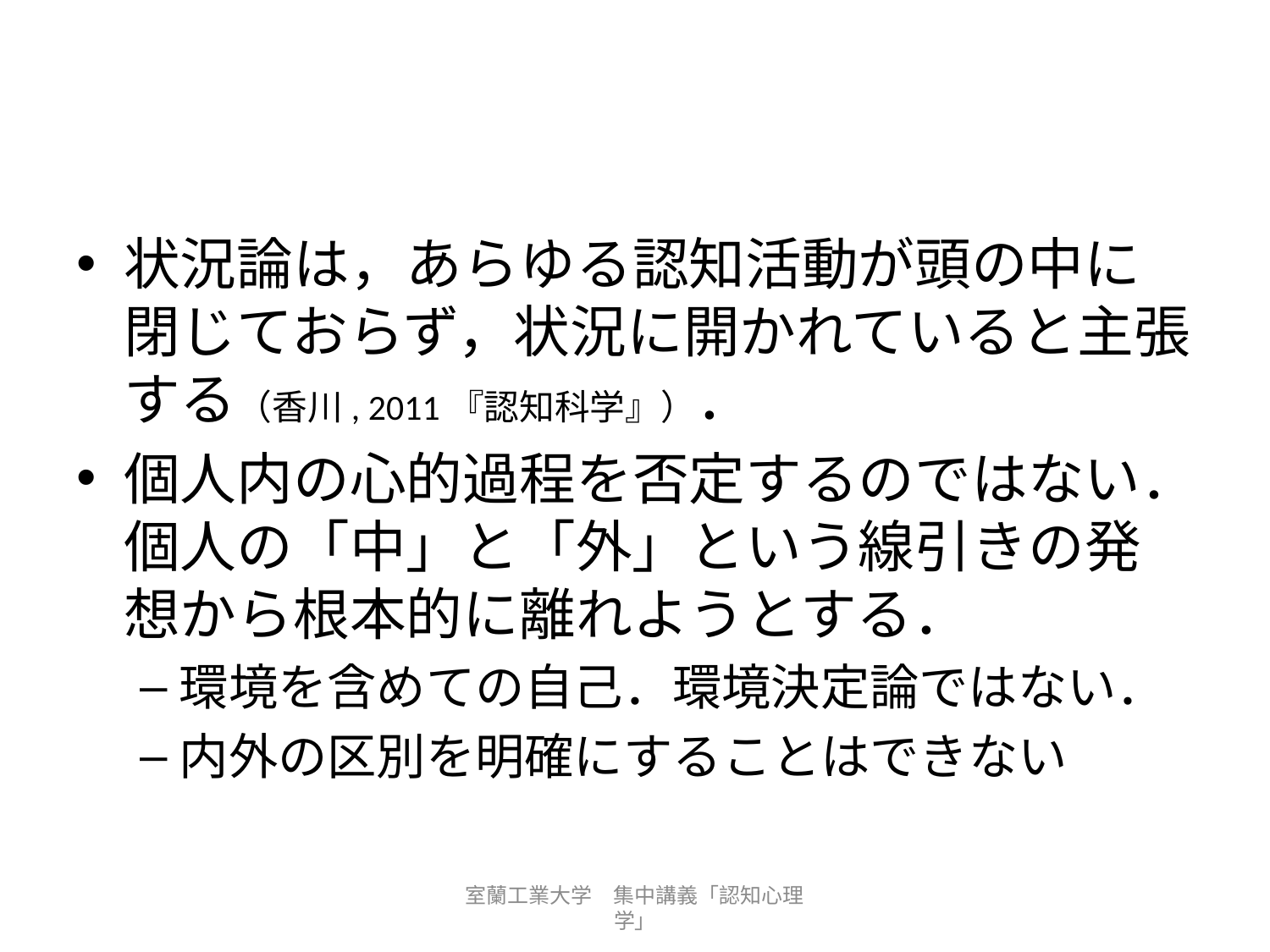

#
状況論は，あらゆる認知活動が頭の中に閉じておらず，状況に開かれていると主張する（香川, 2011『認知科学』）．
個人内の心的過程を否定するのではない．個人の「中」と「外」という線引きの発想から根本的に離れようとする．
環境を含めての自己．環境決定論ではない．
内外の区別を明確にすることはできない
室蘭工業大学　集中講義「認知心理学」